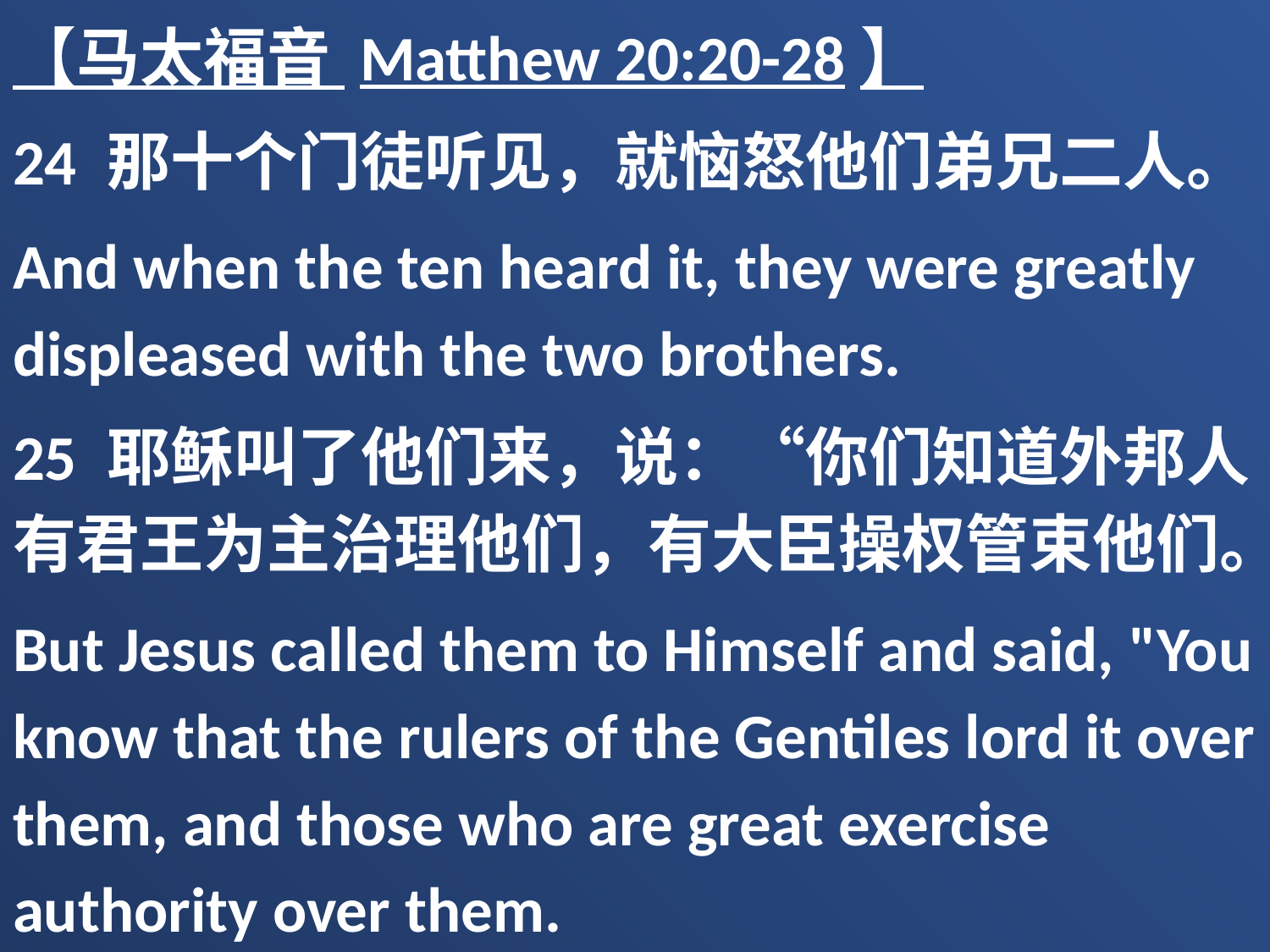

【马太福音 Matthew 20:20-28】
24 那十个门徒听见，就恼怒他们弟兄二人。
And when the ten heard it, they were greatly displeased with the two brothers.
25 耶稣叫了他们来，说：“你们知道外邦人有君王为主治理他们，有大臣操权管束他们。
But Jesus called them to Himself and said, "You know that the rulers of the Gentiles lord it over them, and those who are great exercise authority over them.